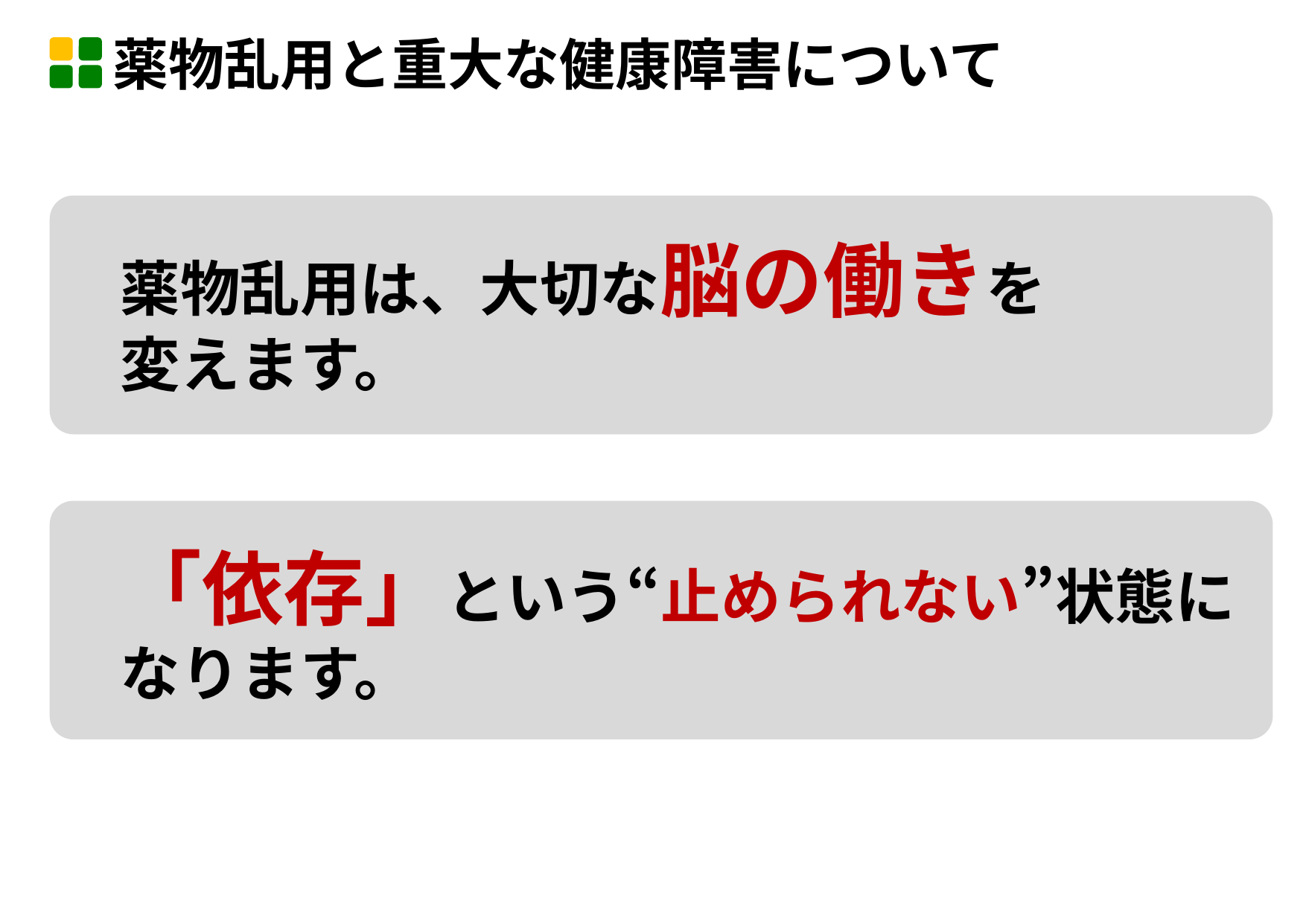

薬物乱用と重大な健康障害について

薬物乱用は、大切な脳の働きを
変えます。

「依存」という“止められない”状態に
なります。